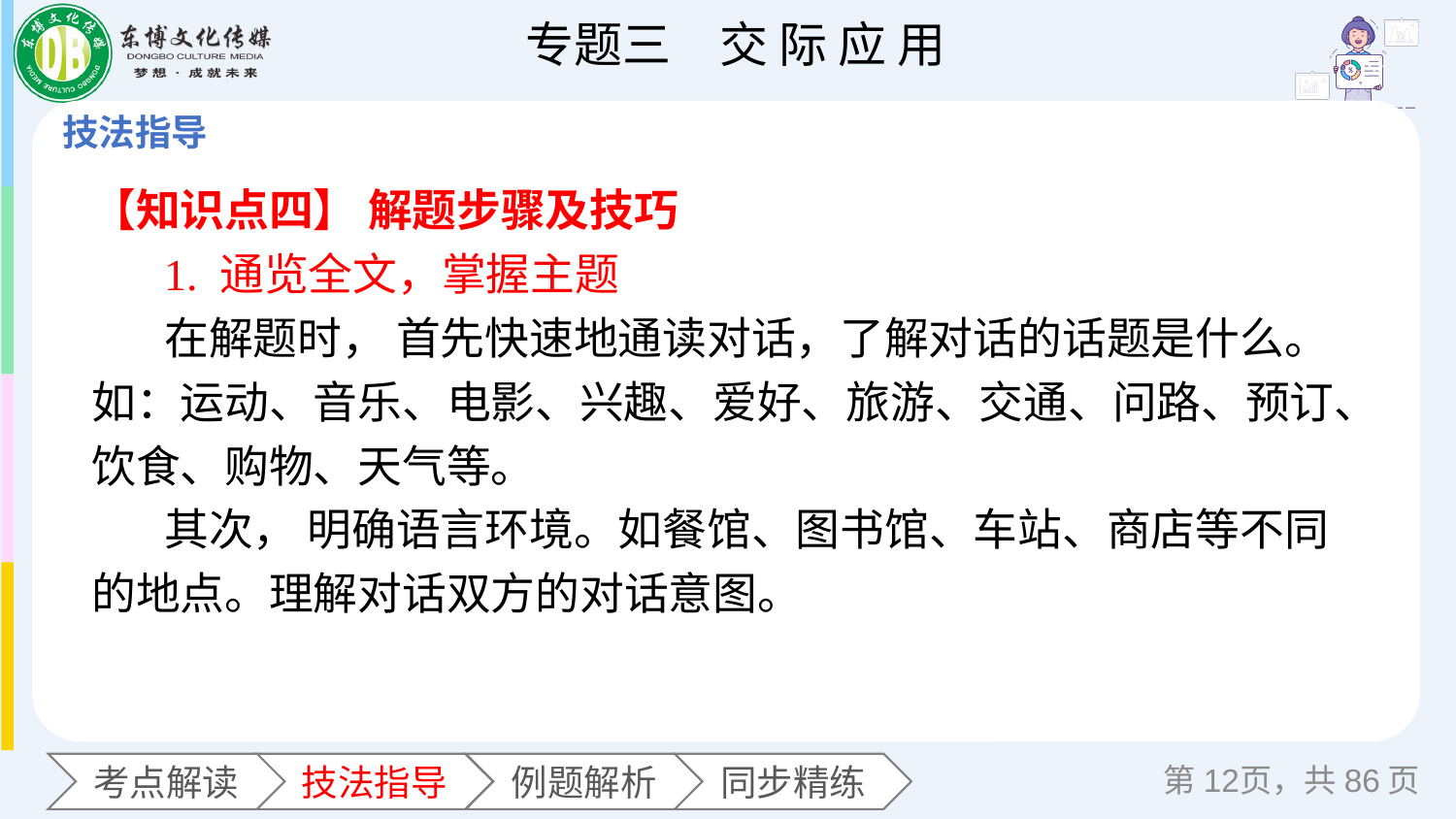

【知识点四】 解题步骤及技巧
1. 通览全文，掌握主题
在解题时， 首先快速地通读对话，了解对话的话题是什么。如：运动、音乐、电影、兴趣、爱好、旅游、交通、问路、预订、饮食、购物、天气等。
其次， 明确语言环境。如餐馆、图书馆、车站、商店等不同的地点。理解对话双方的对话意图。
第12页，共86页